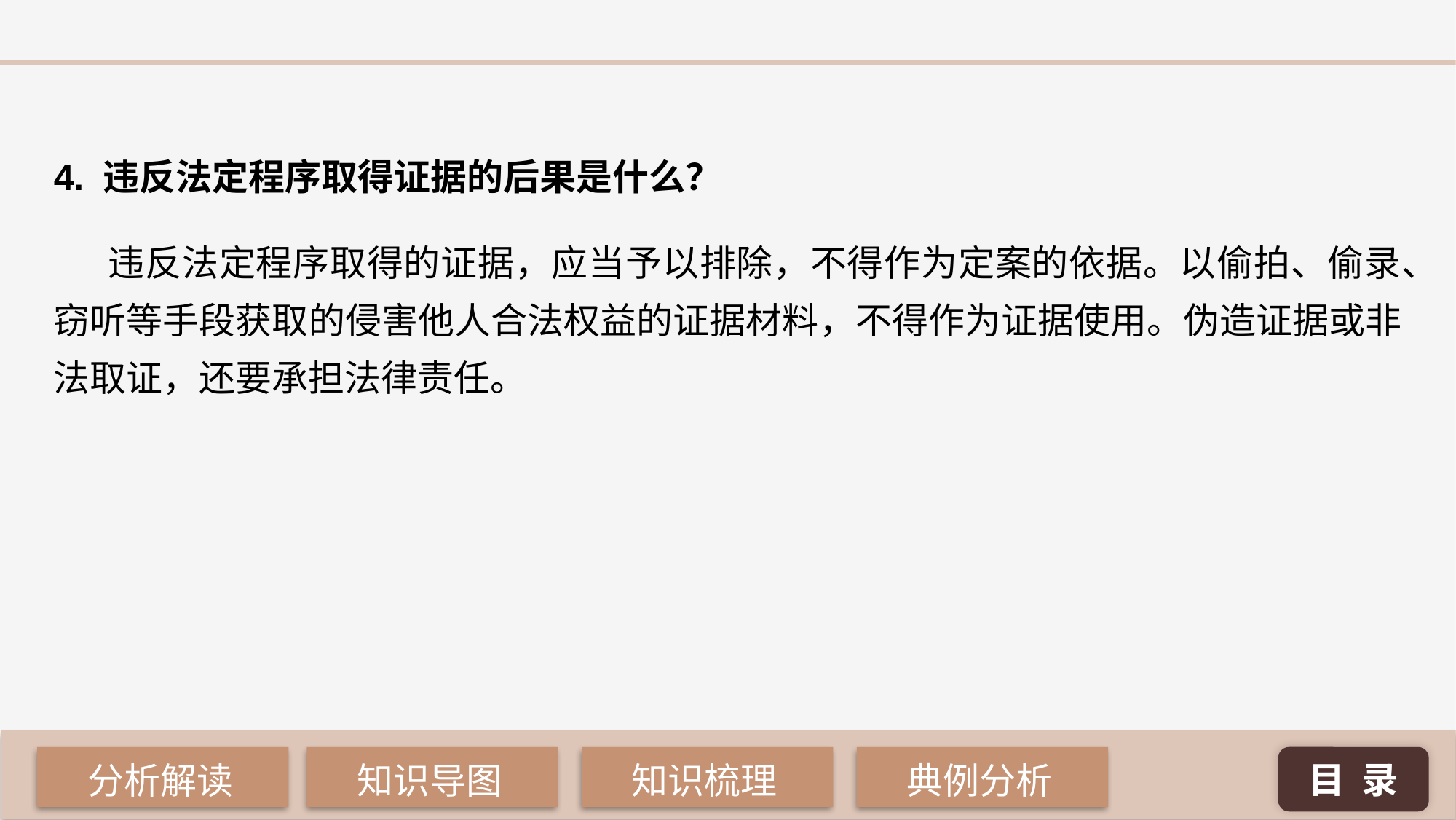

4. 违反法定程序取得证据的后果是什么？
违反法定程序取得的证据，应当予以排除，不得作为定案的依据。以偷拍、偷录、窃听等手段获取的侵害他人合法权益的证据材料，不得作为证据使用。伪造证据或非法取证，还要承担法律责任。